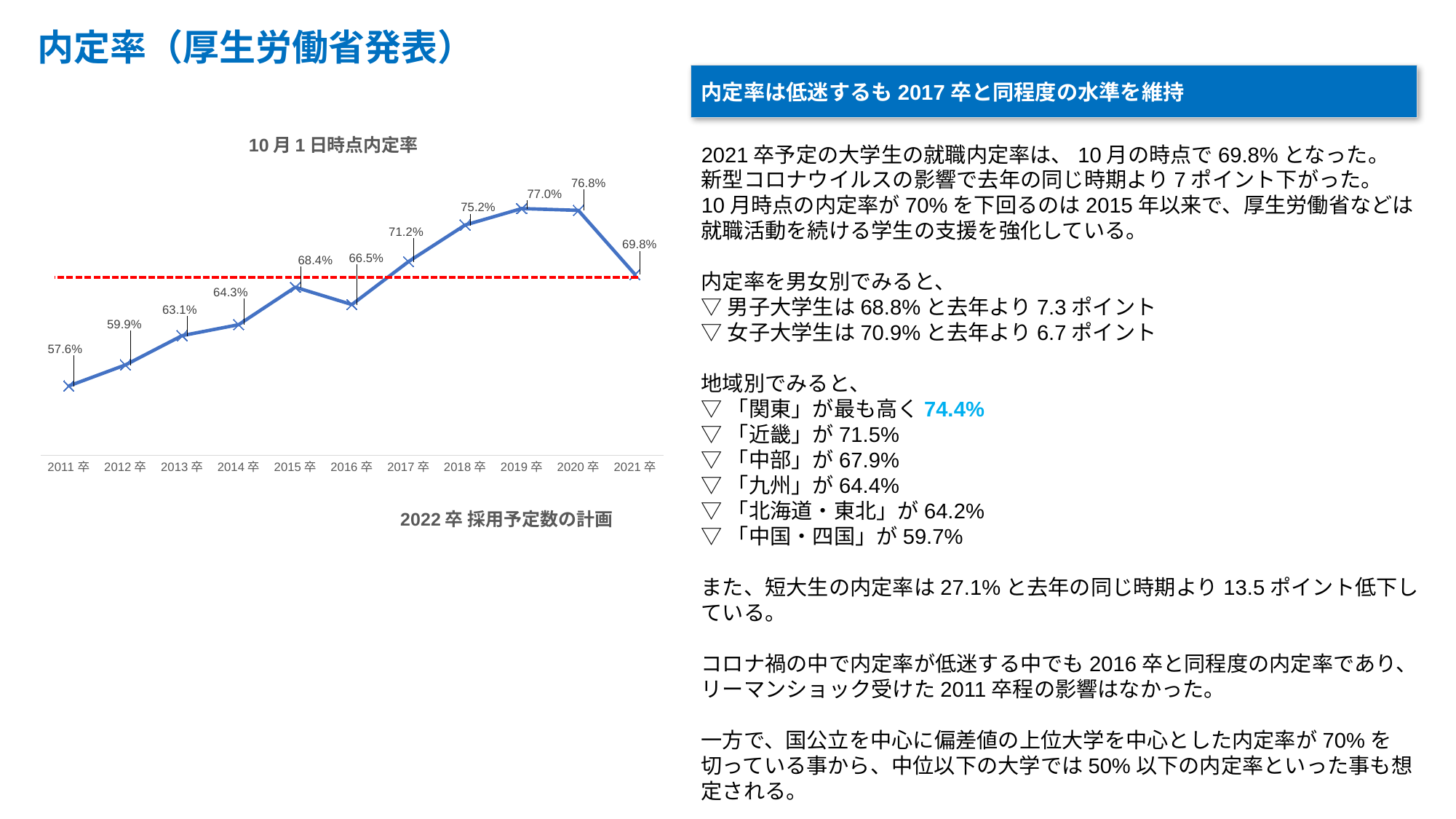

内定率（厚生労働省発表）
内定率は低迷するも2017卒と同程度の水準を維持

### Chart:

| Category | 10月1日時点内定率 |
|---|---|
| 2011卒 | 0.576 |
| 2012卒 | 0.599 |
| 2013卒 | 0.631 |
| 2014卒 | 0.643 |
| 2015卒 | 0.684 |
| 2016卒 | 0.665 |
| 2017卒 | 0.712 |
| 2018卒 | 0.752 |
| 2019卒 | 0.77 |
| 2020卒 | 0.768 |
| 2021卒 | 0.698 |
2021卒予定の大学生の就職内定率は、10月の時点で69.8%となった。
新型コロナウイルスの影響で去年の同じ時期より7ポイント下がった。
10月時点の内定率が70%を下回るのは2015年以来で、厚生労働省などは就職活動を続ける学生の支援を強化している。

内定率を男女別でみると、
▽男子大学生は68.8%と去年より7.3ポイント
▽女子大学生は70.9%と去年より6.7ポイント

地域別でみると、
▽「関東」が最も高く74.4%
▽「近畿」が71.5%
▽「中部」が67.9%
▽「九州」が64.4%
▽「北海道・東北」が64.2%
▽「中国・四国」が59.7%

また、短大生の内定率は27.1%と去年の同じ時期より13.5ポイント低下している。

コロナ禍の中で内定率が低迷する中でも2016卒と同程度の内定率であり、
リーマンショック受けた2011卒程の影響はなかった。

一方で、国公立を中心に偏差値の上位大学を中心とした内定率が70%を
切っている事から、中位以下の大学では50%以下の内定率といった事も想定される。

### Chart:  2022卒 採用予定数の計画

| Category |
|---|